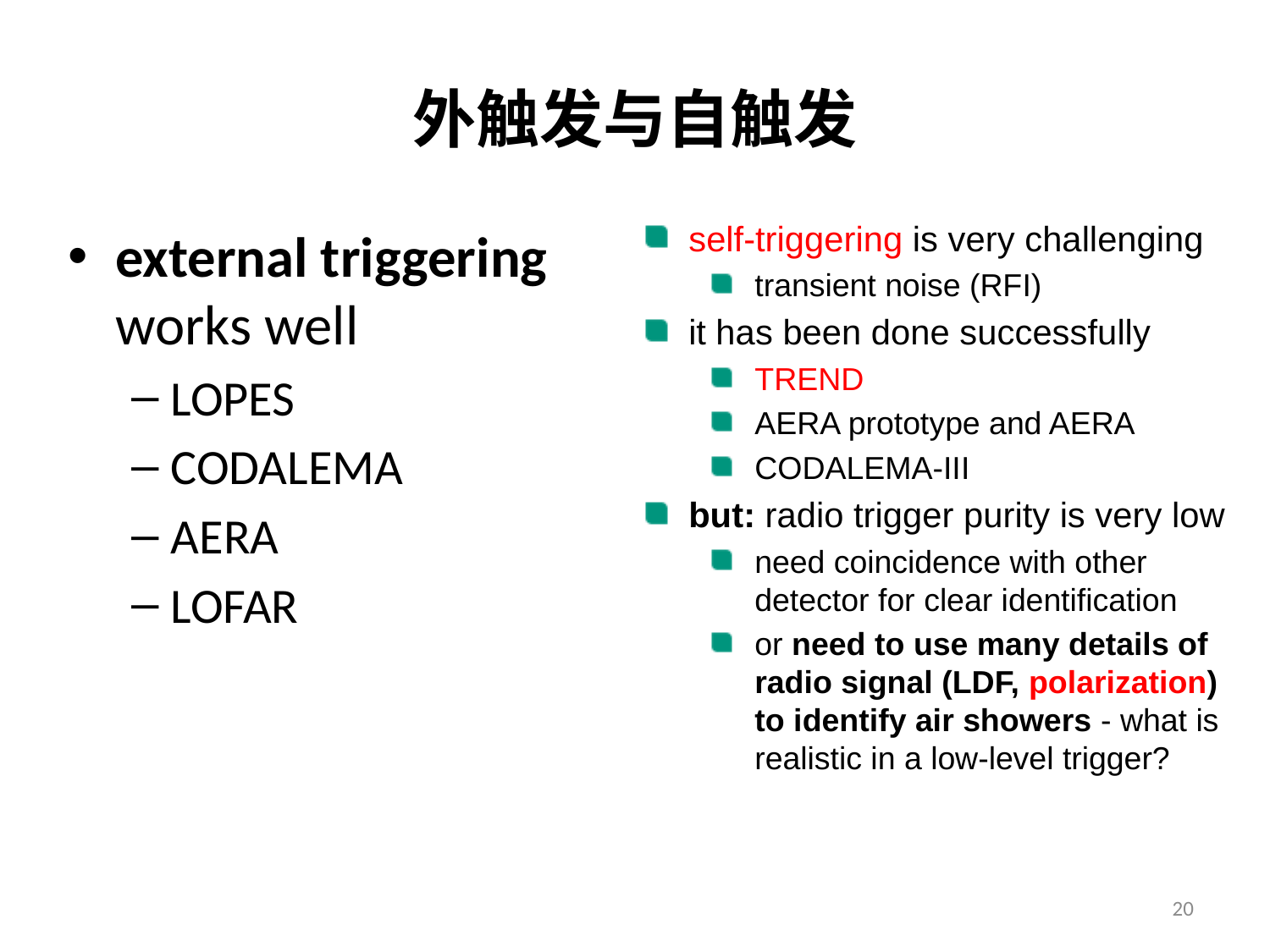

# 外触发与自触发
external triggering works well
LOPES
CODALEMA
AERA
LOFAR
self-triggering is very challenging
transient noise (RFI)
it has been done successfully
TREND
AERA prototype and AERA
CODALEMA-III
but: radio trigger purity is very low
need coincidence with other detector for clear identification
or need to use many details of radio signal (LDF, polarization) to identify air showers - what is realistic in a low-level trigger?
20